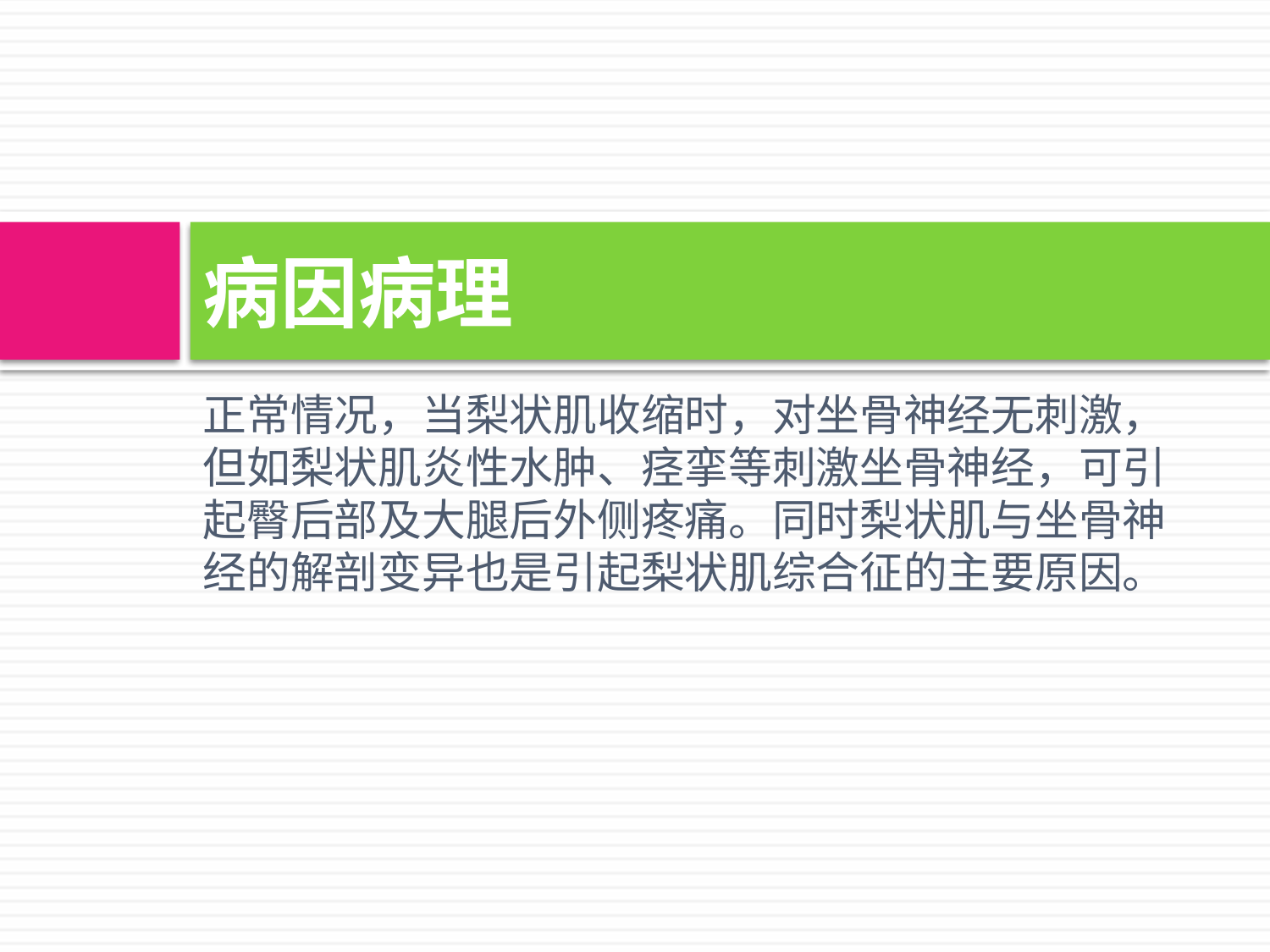

# 病因病理
正常情况，当梨状肌收缩时，对坐骨神经无刺激，但如梨状肌炎性水肿、痉挛等刺激坐骨神经，可引起臀后部及大腿后外侧疼痛。同时梨状肌与坐骨神经的解剖变异也是引起梨状肌综合征的主要原因。